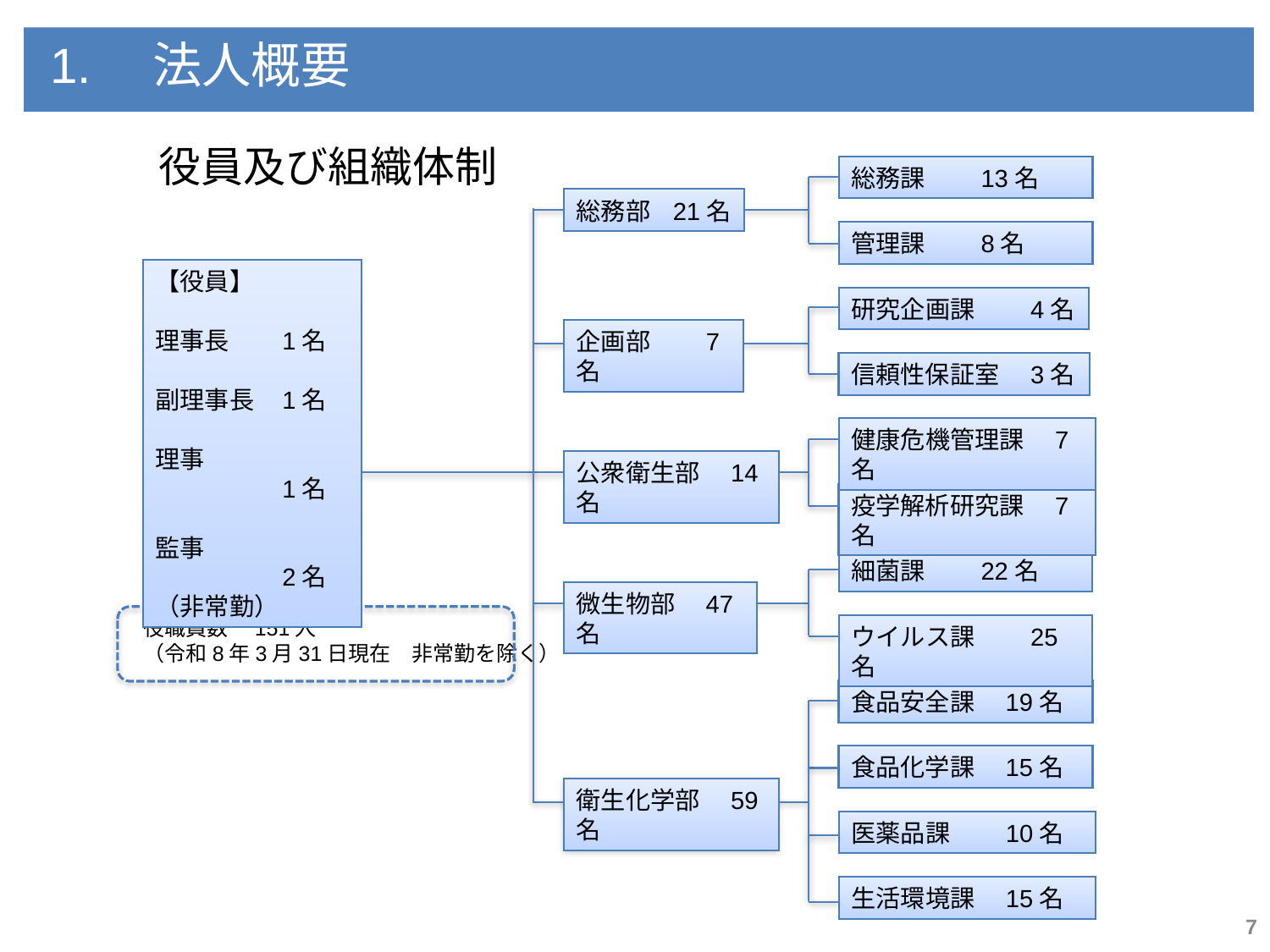

1.　法人概要
役員及び組織体制
総務課　　13名
総務部   21名
管理課　　8名
【役員】

理事長	1名

副理事長	1名

理事		1名

監事		2名
（非常勤）
研究企画課　　4名
企画部　　7名
信頼性保証室　3名
健康危機管理課　7名
公衆衛生部　14名
疫学解析研究課　7名
細菌課　　22名
微生物部　47名

役職員数　151人
（令和8年3月31日現在　非常勤を除く）
ウイルス課　　25名
食品安全課　19名
食品化学課　15名
衛生化学部　59名
医薬品課　　10名
生活環境課　15名
7